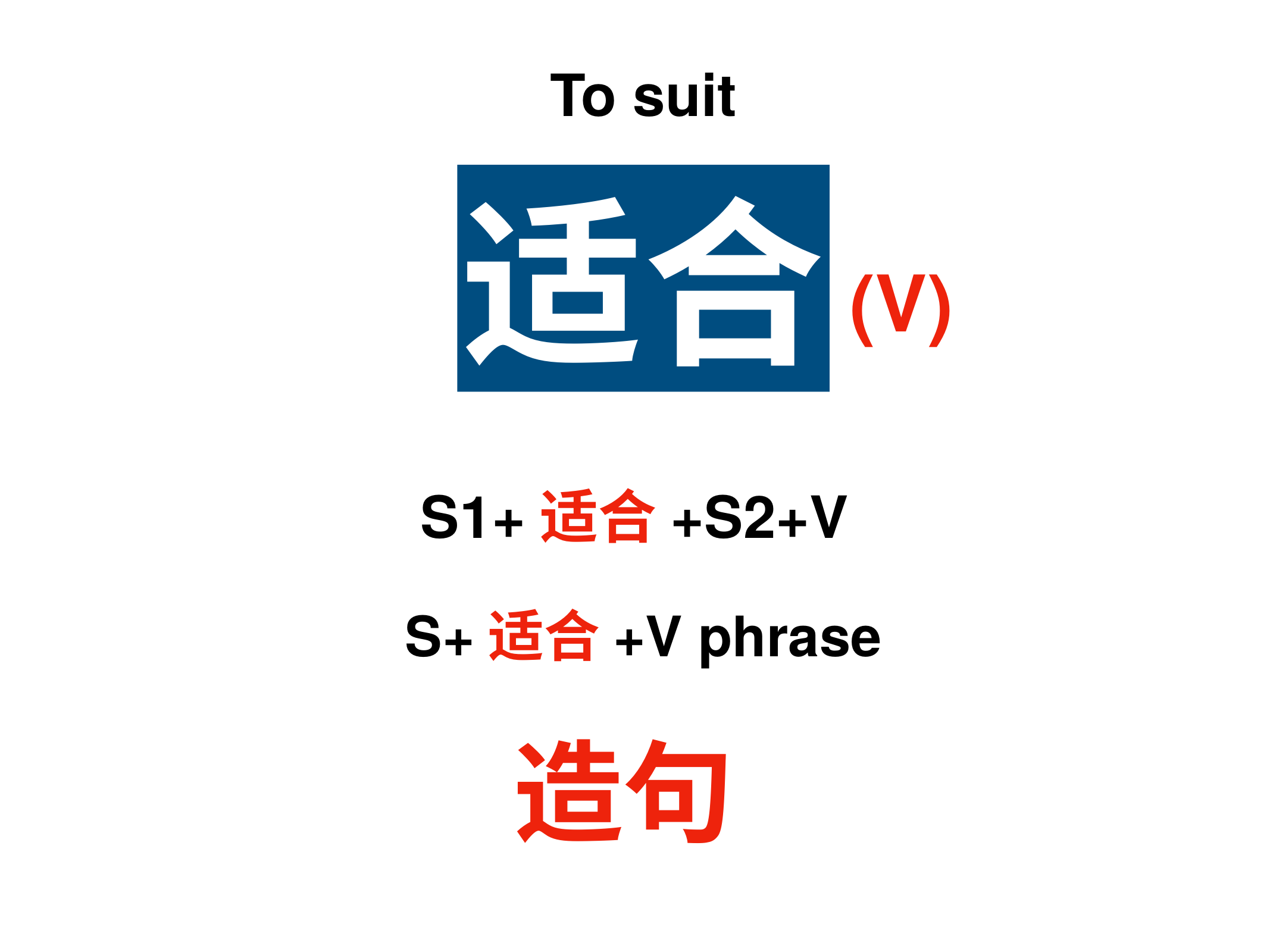

To suit
适合
(V)
S1+适合+S2+V
S+适合+V phrase
造句